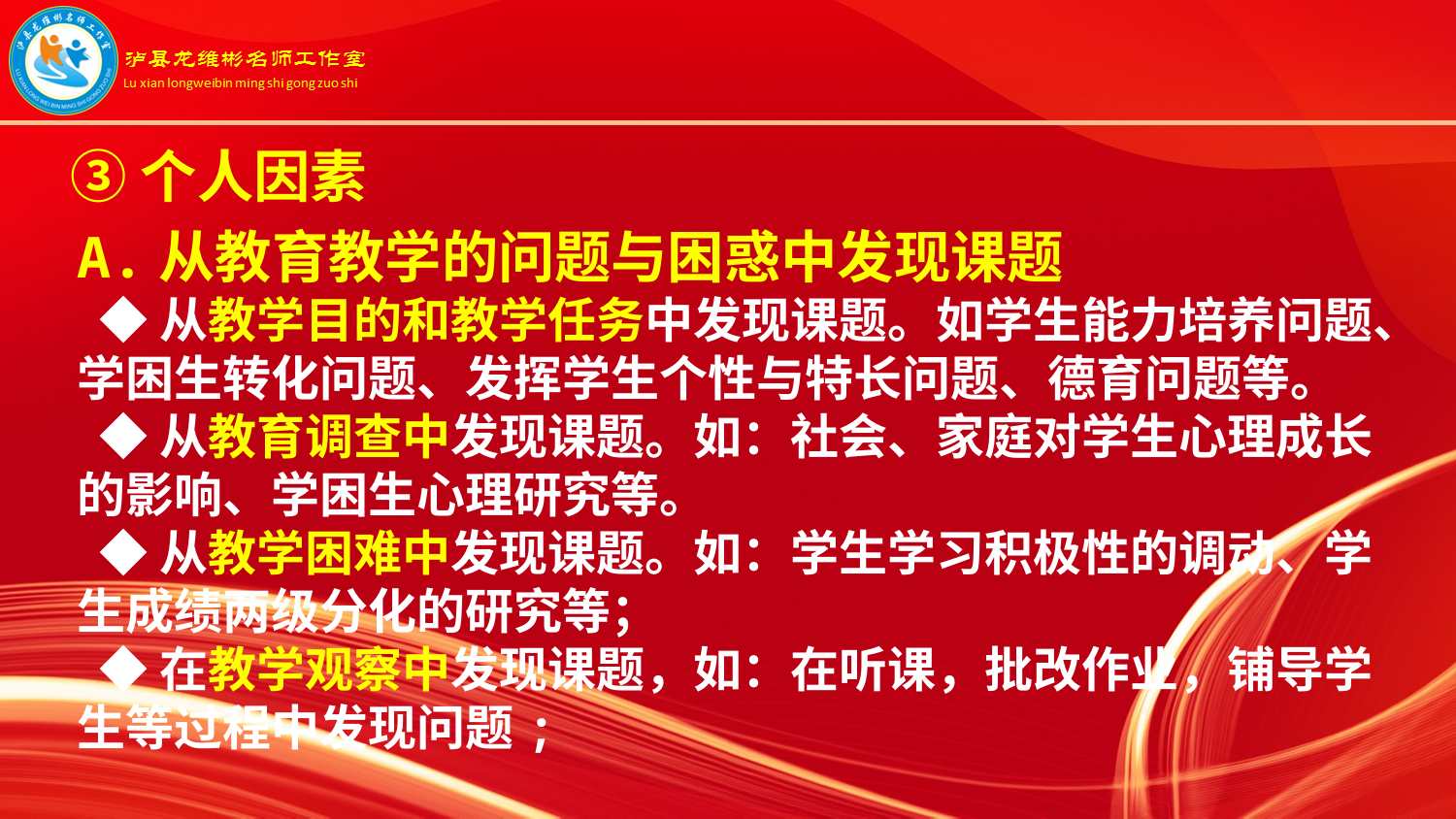

③个人因素
A.从教育教学的问题与困惑中发现课题
  ◆从教学目的和教学任务中发现课题。如学生能力培养问题、学困生转化问题、发挥学生个性与特长问题、德育问题等。
  ◆从教育调查中发现课题。如：社会、家庭对学生心理成长的影响、学困生心理研究等。
  ◆从教学困难中发现课题。如：学生学习积极性的调动、学生成绩两级分化的研究等；
  ◆在教学观察中发现课题，如：在听课，批改作业，铺导学生等过程中发现问题;